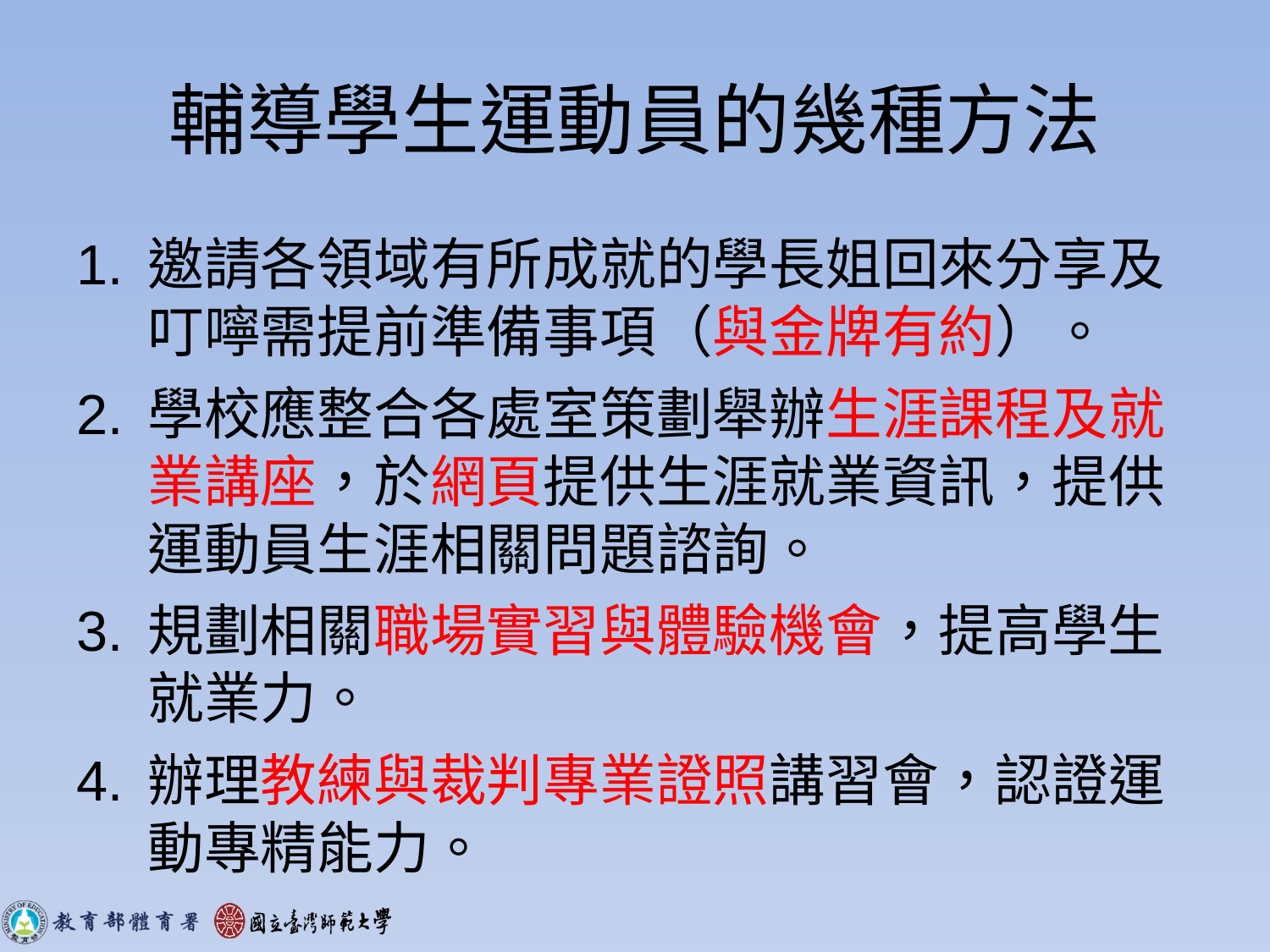

# 輔導學生運動員的幾種方法
邀請各領域有所成就的學長姐回來分享及叮嚀需提前準備事項（與金牌有約）。
學校應整合各處室策劃舉辦生涯課程及就業講座，於網頁提供生涯就業資訊，提供運動員生涯相關問題諮詢。
規劃相關職場實習與體驗機會，提高學生就業力。
辦理教練與裁判專業證照講習會，認證運動專精能力。